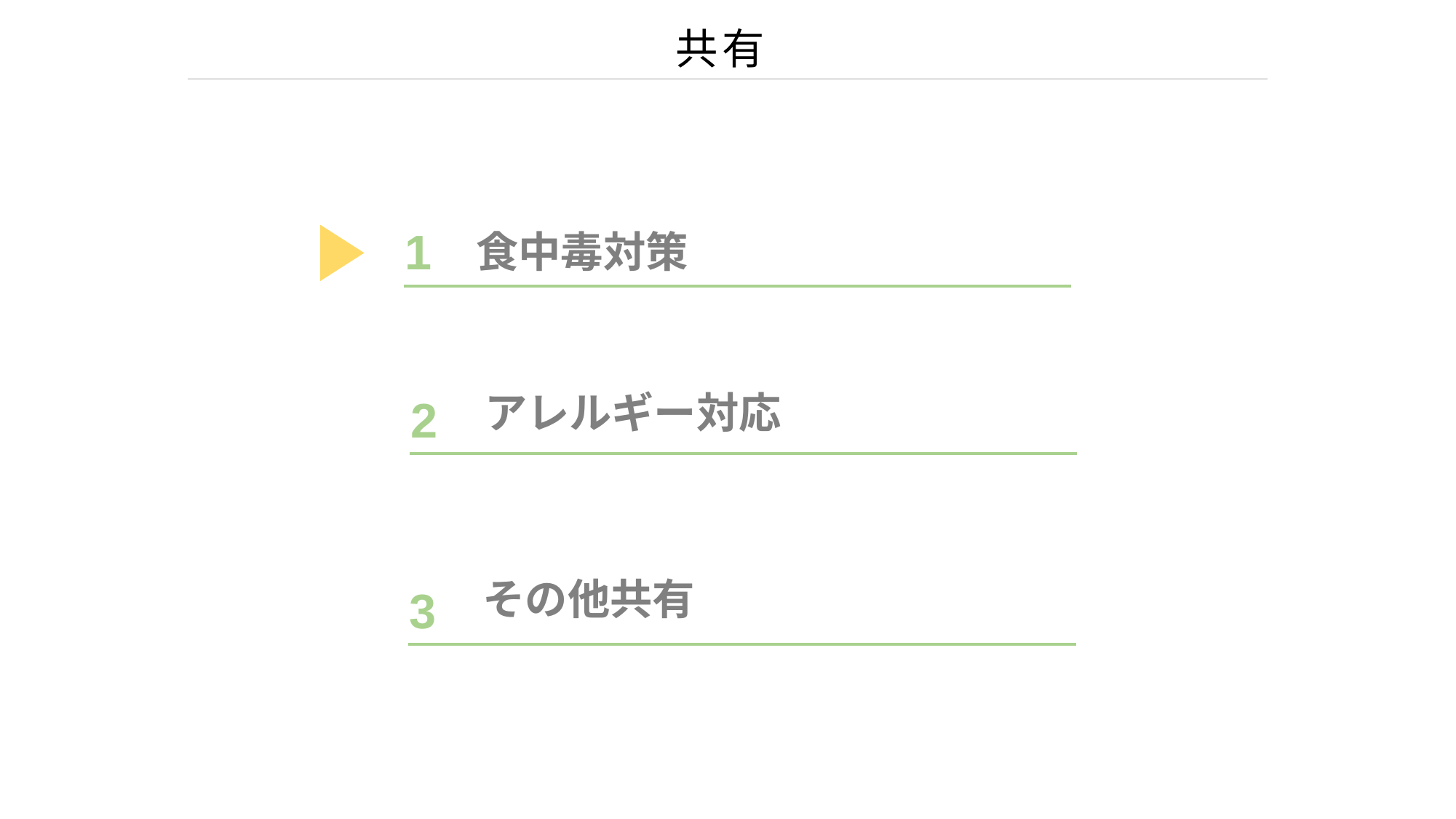

共有
1
食中毒対策

アレルギー対応
2
その他共有
3